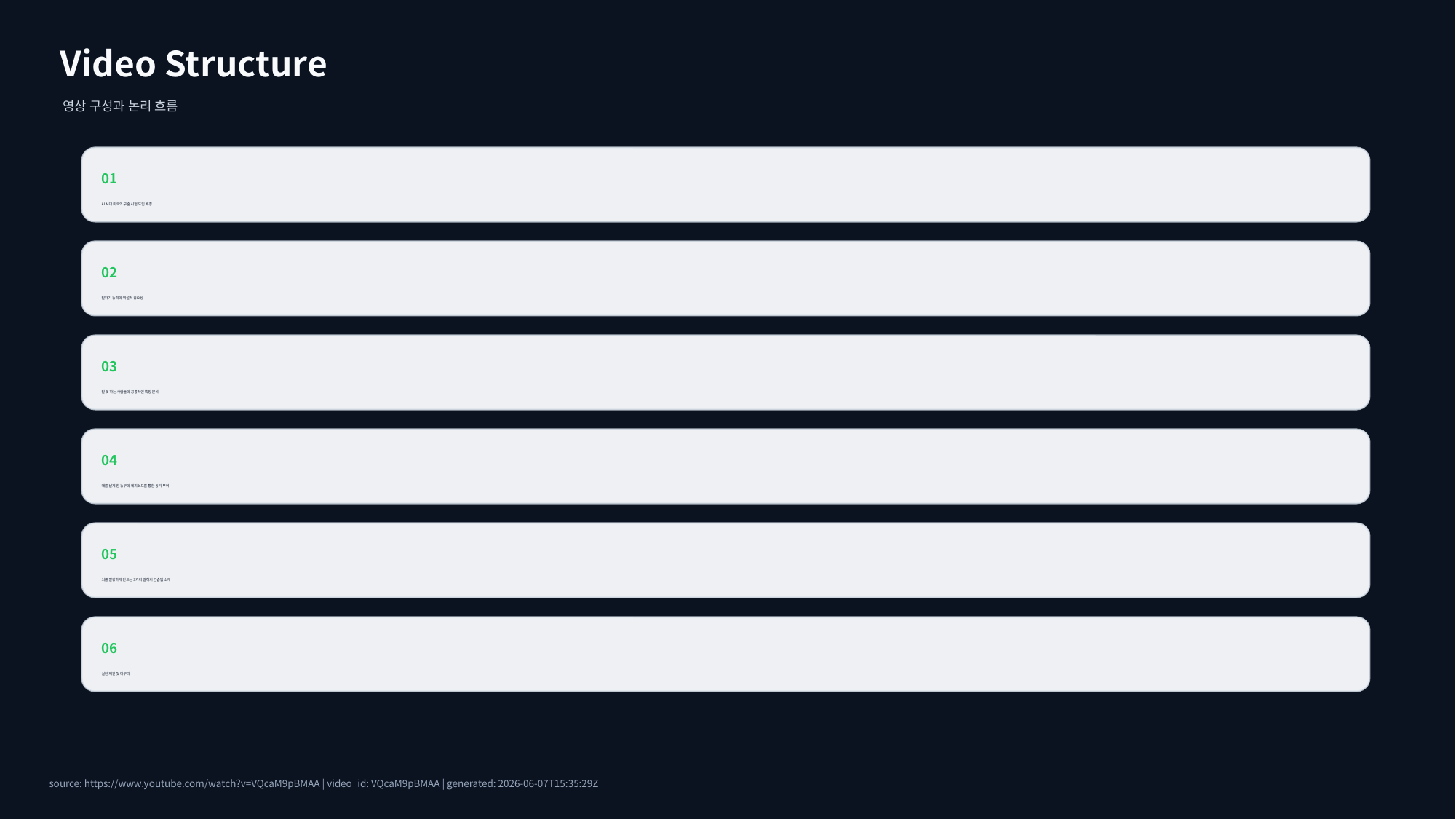

Video Structure
영상 구성과 논리 흐름

01
AI 시대 미국의 구술 시험 도입 배경

02
말하기 능력의 역설적 중요성

03
말 못 하는 사람들의 공통적인 특징 분석

04
매를 날게 한 농부의 에피소드를 통한 동기 부여

05
뇌를 말랑하게 만드는 3가지 말하기 연습법 소개

06
실천 제안 및 마무리
source: https://www.youtube.com/watch?v=VQcaM9pBMAA | video_id: VQcaM9pBMAA | generated: 2026-06-07T15:35:29Z